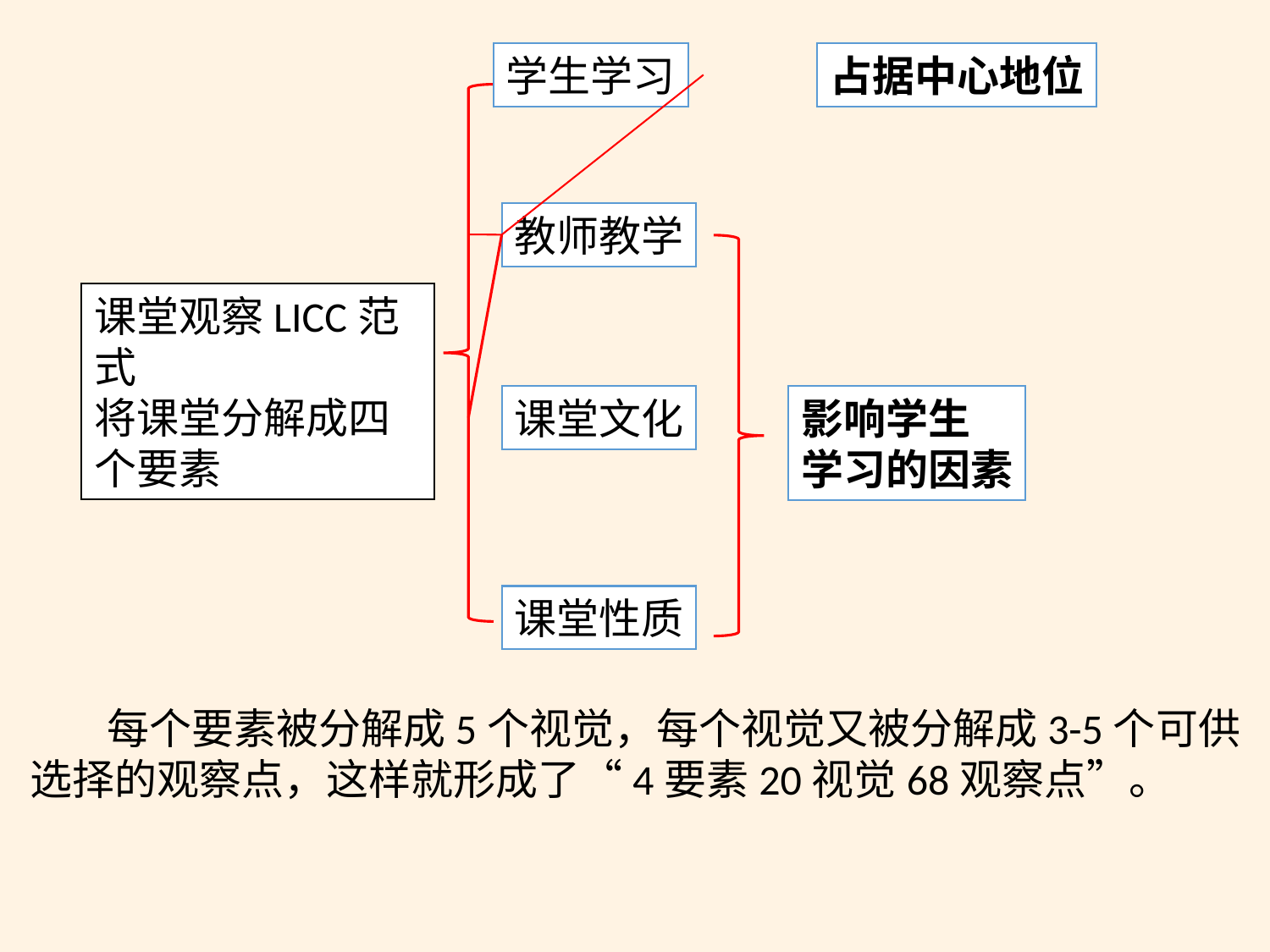

学生学习
占据中心地位

教师教学

课堂观察LICC范式
将课堂分解成四个要素
课堂文化
影响学生
学习的因素
课堂性质
       每个要素被分解成5个视觉，每个视觉又被分解成3-5个可供
选择的观察点，这样就形成了“4要素20视觉68观察点”。